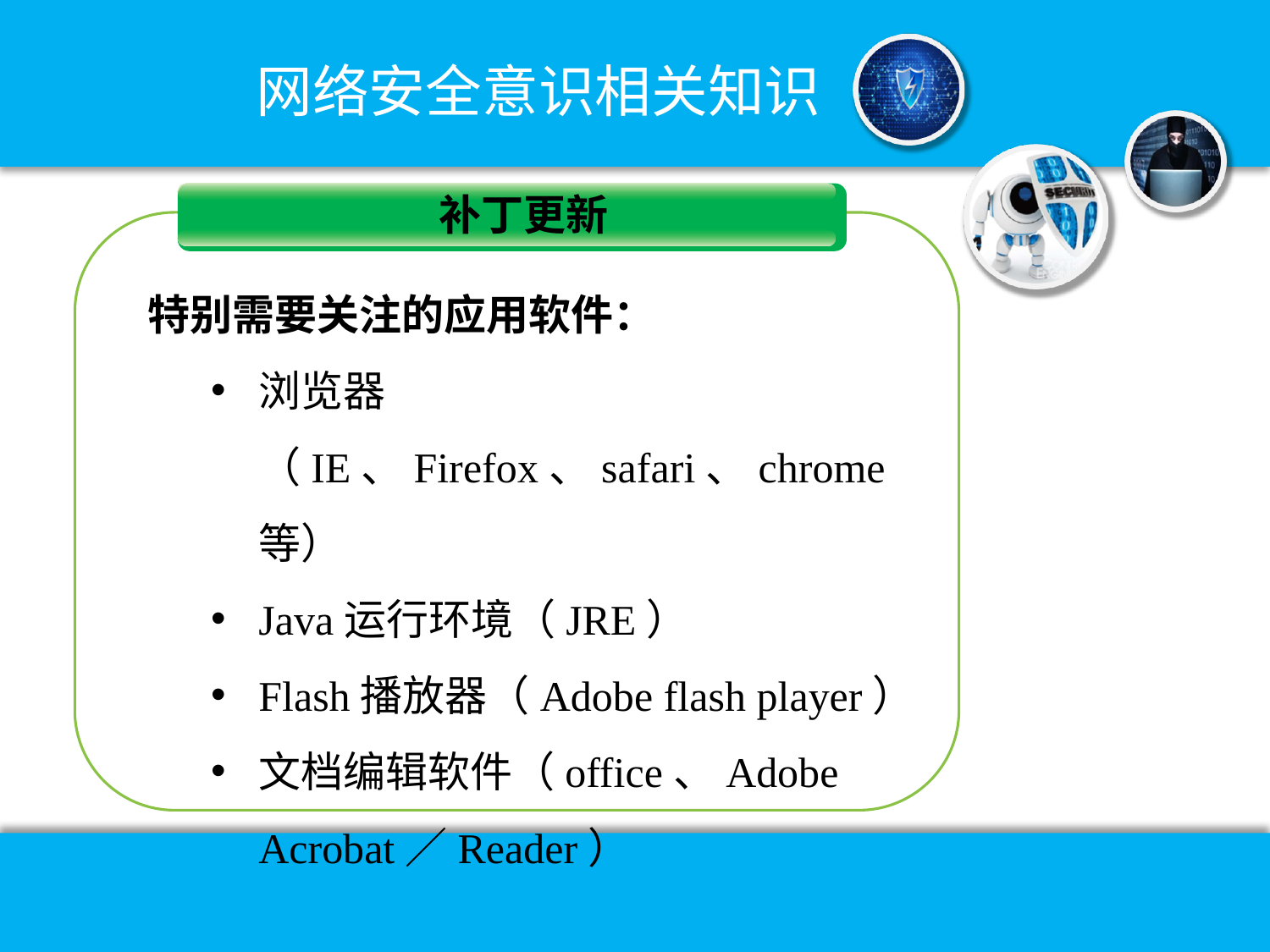

网络安全意识相关知识

补丁更新

特别需要关注的应用软件：
浏览器（IE、Firefox、safari、chrome等）
Java运行环境（JRE）
Flash播放器（Adobe flash player）
文档编辑软件（office、Adobe Acrobat／Reader）